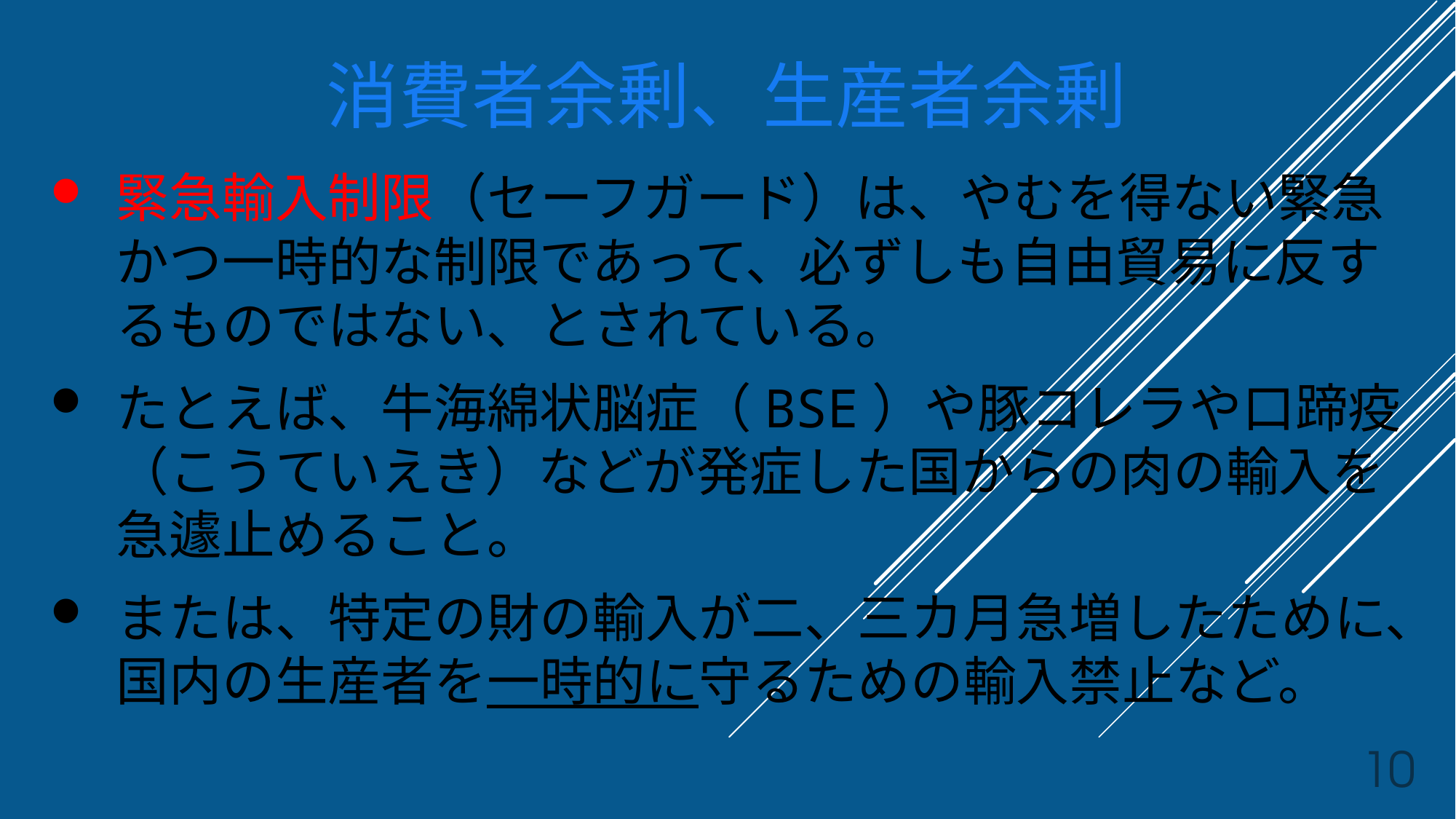

# 消費者余剰、生産者余剰
緊急輸入制限（セーフガード）は、やむを得ない緊急かつ一時的な制限であって、必ずしも自由貿易に反するものではない、とされている。
たとえば、牛海綿状脳症（BSE）や豚コレラや口蹄疫（こうていえき）などが発症した国からの肉の輸入を急遽止めること。
または、特定の財の輸入が二、三カ月急増したために、国内の生産者を一時的に守るための輸入禁止など。
10